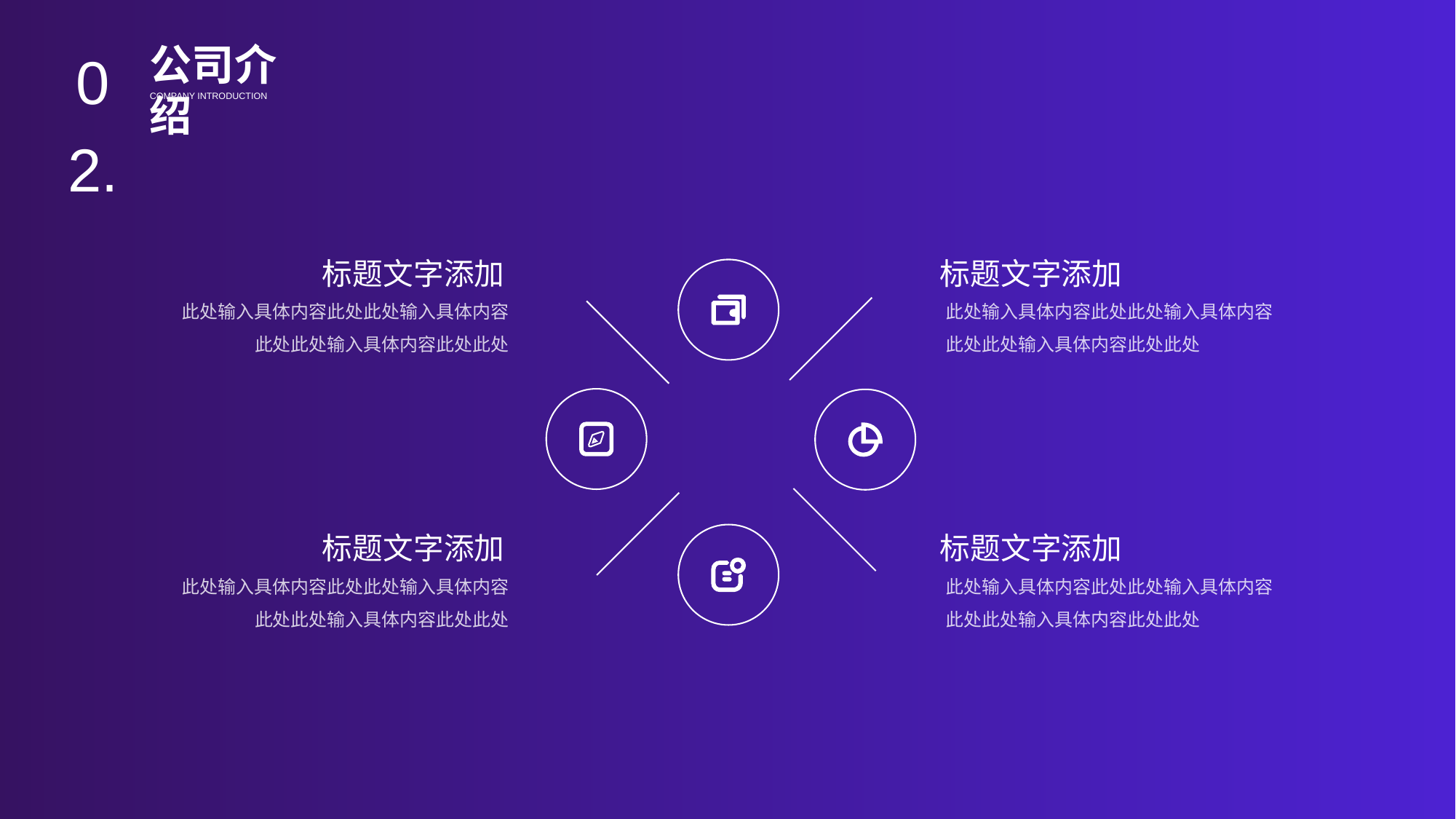

BY YUSHEN
02.
公司介绍
COMPANY INTRODUCTION
标题文字添加
此处输入具体内容此处此处输入具体内容此处此处输入具体内容此处此处
标题文字添加
此处输入具体内容此处此处输入具体内容此处此处输入具体内容此处此处

标题文字添加
此处输入具体内容此处此处输入具体内容此处此处输入具体内容此处此处
标题文字添加
此处输入具体内容此处此处输入具体内容此处此处输入具体内容此处此处